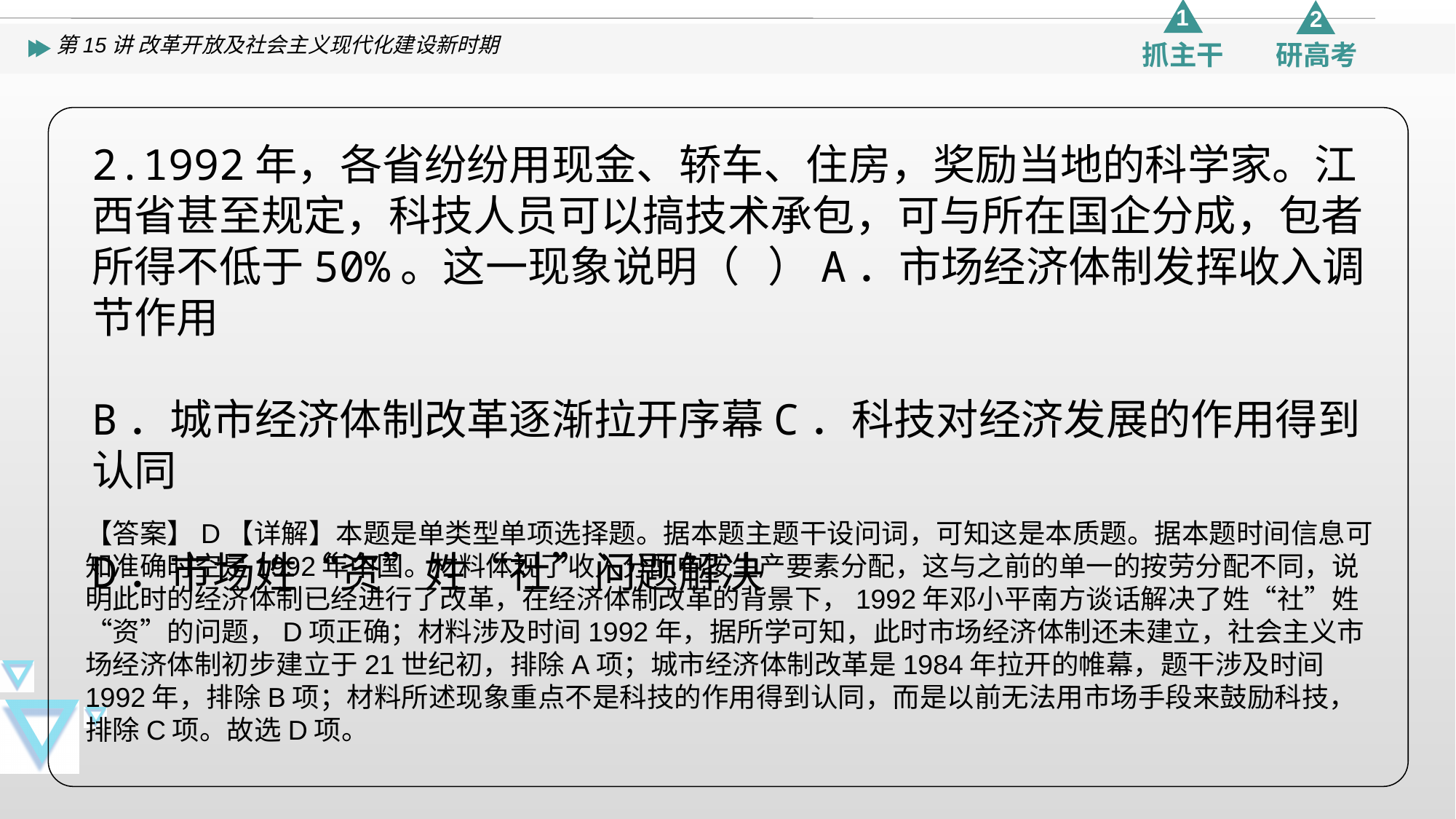

2.1992年，各省纷纷用现金、轿车、住房，奖励当地的科学家。江西省甚至规定，科技人员可以搞技术承包，可与所在国企分成，包者所得不低于50%。这一现象说明（   ）A．市场经济体制发挥收入调节作用

B．城市经济体制改革逐渐拉开序幕C．科技对经济发展的作用得到认同

D．市场姓“资”姓“社”问题解决
【答案】D【详解】本题是单类型单项选择题。据本题主题干设问词，可知这是本质题。据本题时间信息可知准确时空是1992年中国。材料体现了收入分配中按生产要素分配，这与之前的单一的按劳分配不同，说明此时的经济体制已经进行了改革，在经济体制改革的背景下，1992年邓小平南方谈话解决了姓“社”姓“资”的问题，D项正确；材料涉及时间1992年，据所学可知，此时市场经济体制还未建立，社会主义市场经济体制初步建立于21世纪初，排除A项；城市经济体制改革是1984年拉开的帷幕，题干涉及时间1992年，排除B项；材料所述现象重点不是科技的作用得到认同，而是以前无法用市场手段来鼓励科技，排除C项。故选D项。